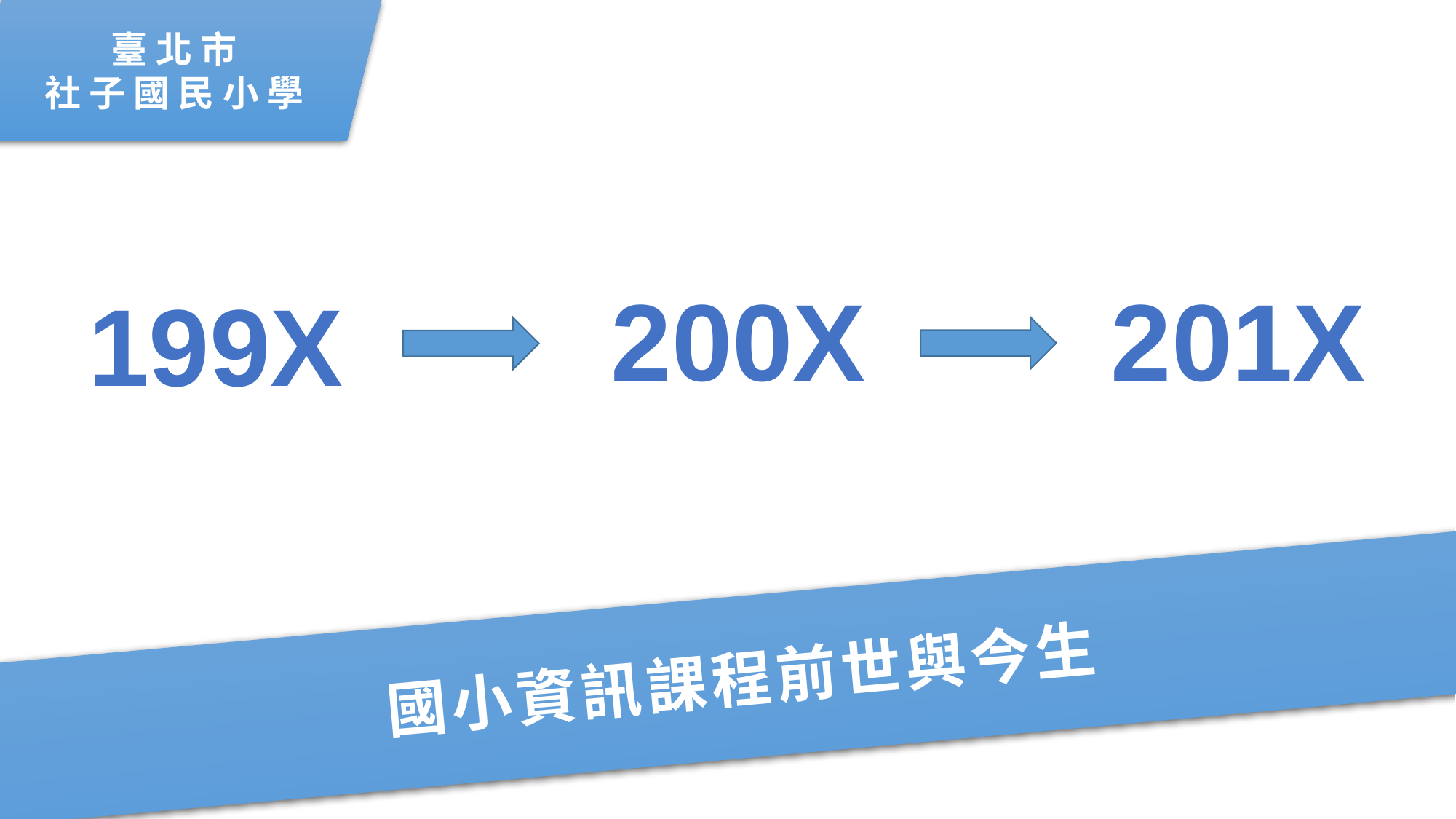

臺 北 市
社 子 國 民 小 學
200X
201X
199X

國小資訊課程前世與今生